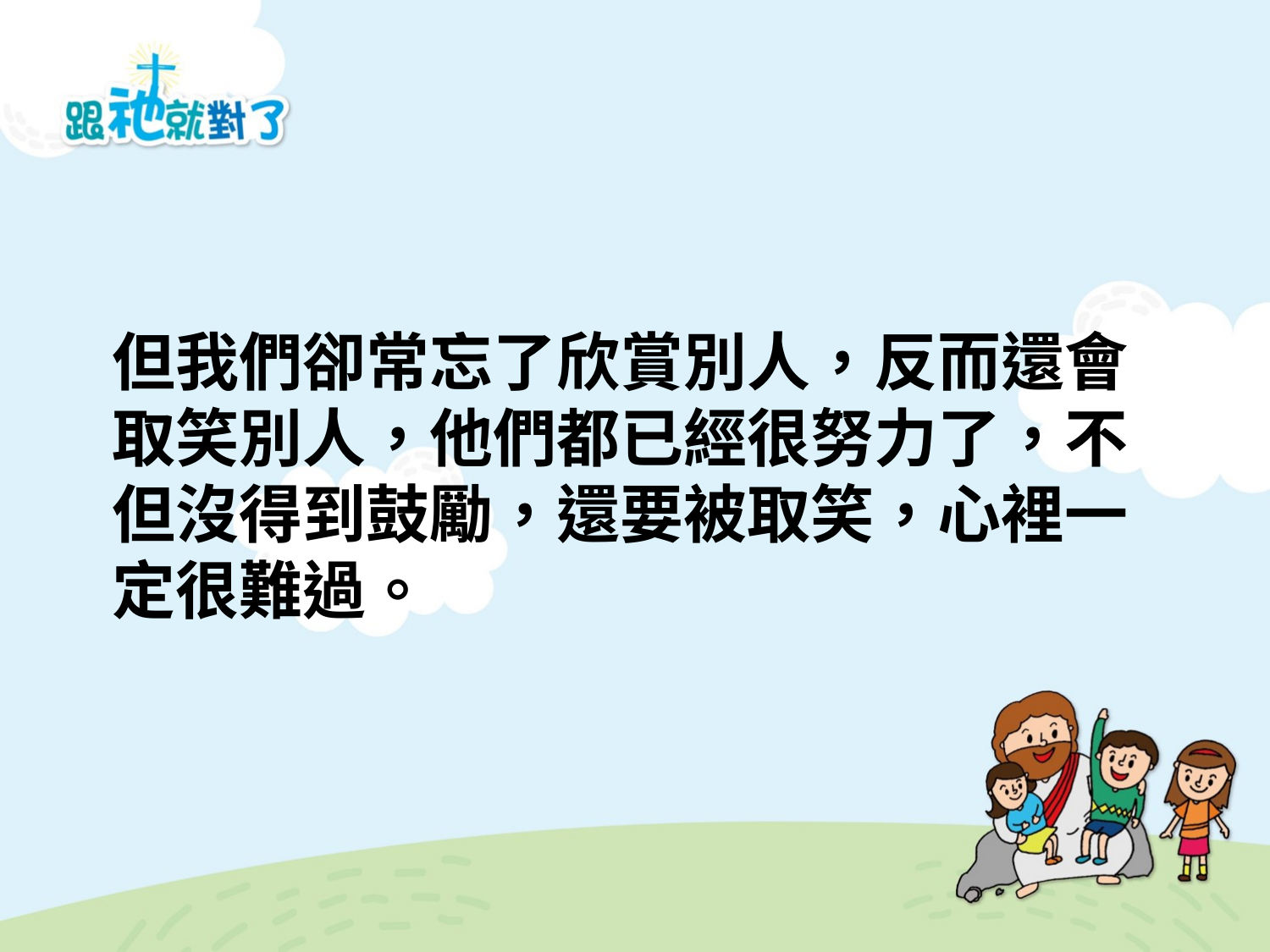

但我們卻常忘了欣賞別人，反而還會取笑別人，他們都已經很努力了，不但沒得到鼓勵，還要被取笑，心裡一定很難過。